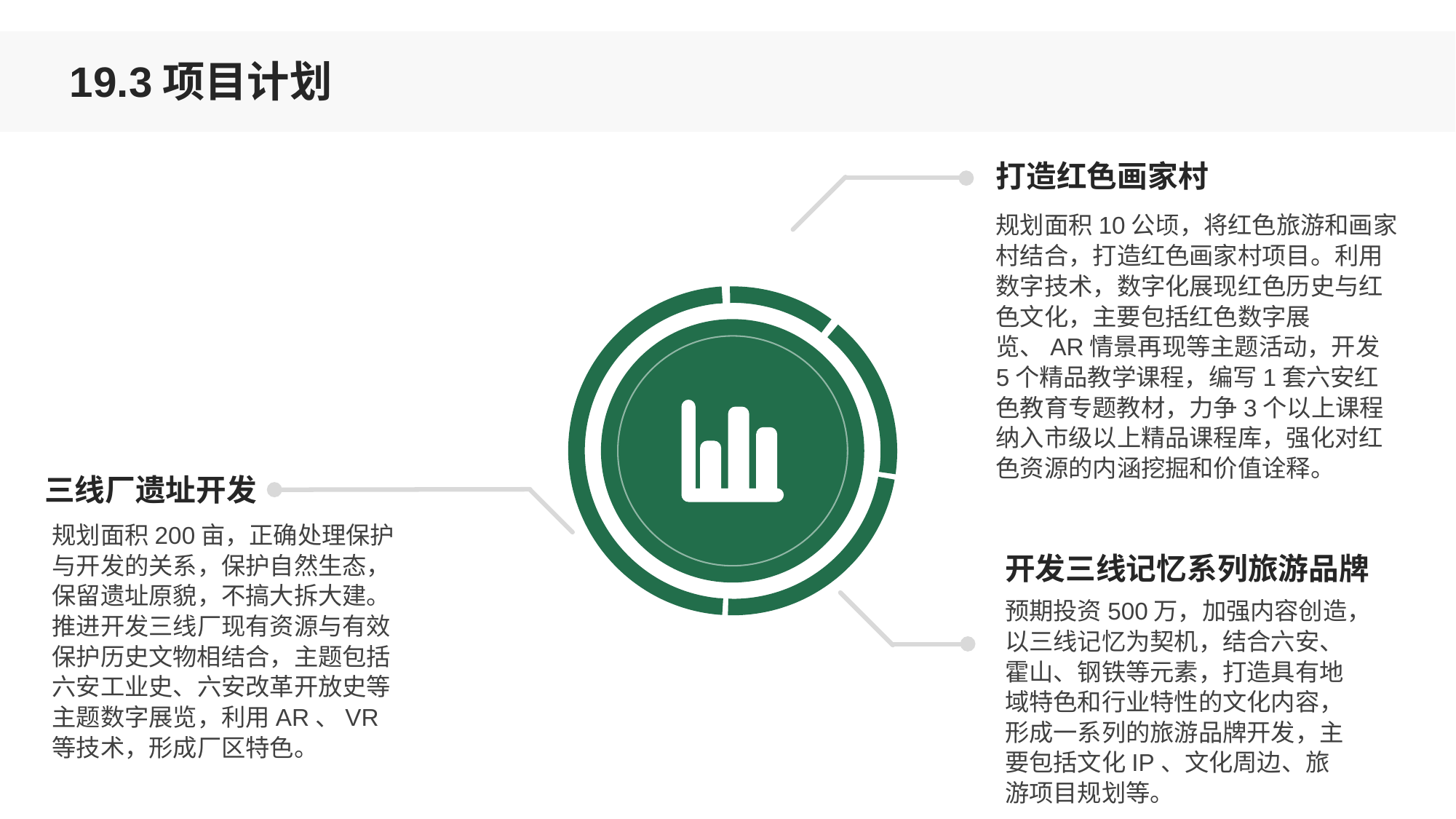

19.3项目计划
打造红色画家村

规划面积10公顷，将红色旅游和画家村结合，打造红色画家村项目。利用数字技术，数字化展现红色历史与红色文化，主要包括红色数字展览、AR情景再现等主题活动，开发5个精品教学课程，编写1套六安红色教育专题教材，力争3个以上课程纳入市级以上精品课程库，强化对红色资源的内涵挖掘和价值诠释。

三线厂遗址开发

规划面积200亩，正确处理保护与开发的关系，保护自然生态，保留遗址原貌，不搞大拆大建。推进开发三线厂现有资源与有效保护历史文物相结合，主题包括六安工业史、六安改革开放史等主题数字展览，利用AR、VR等技术，形成厂区特色。
开发三线记忆系列旅游品牌
预期投资500万，加强内容创造，以三线记忆为契机，结合六安、霍山、钢铁等元素，打造具有地域特色和行业特性的文化内容，形成一系列的旅游品牌开发，主要包括文化IP、文化周边、旅游项目规划等。